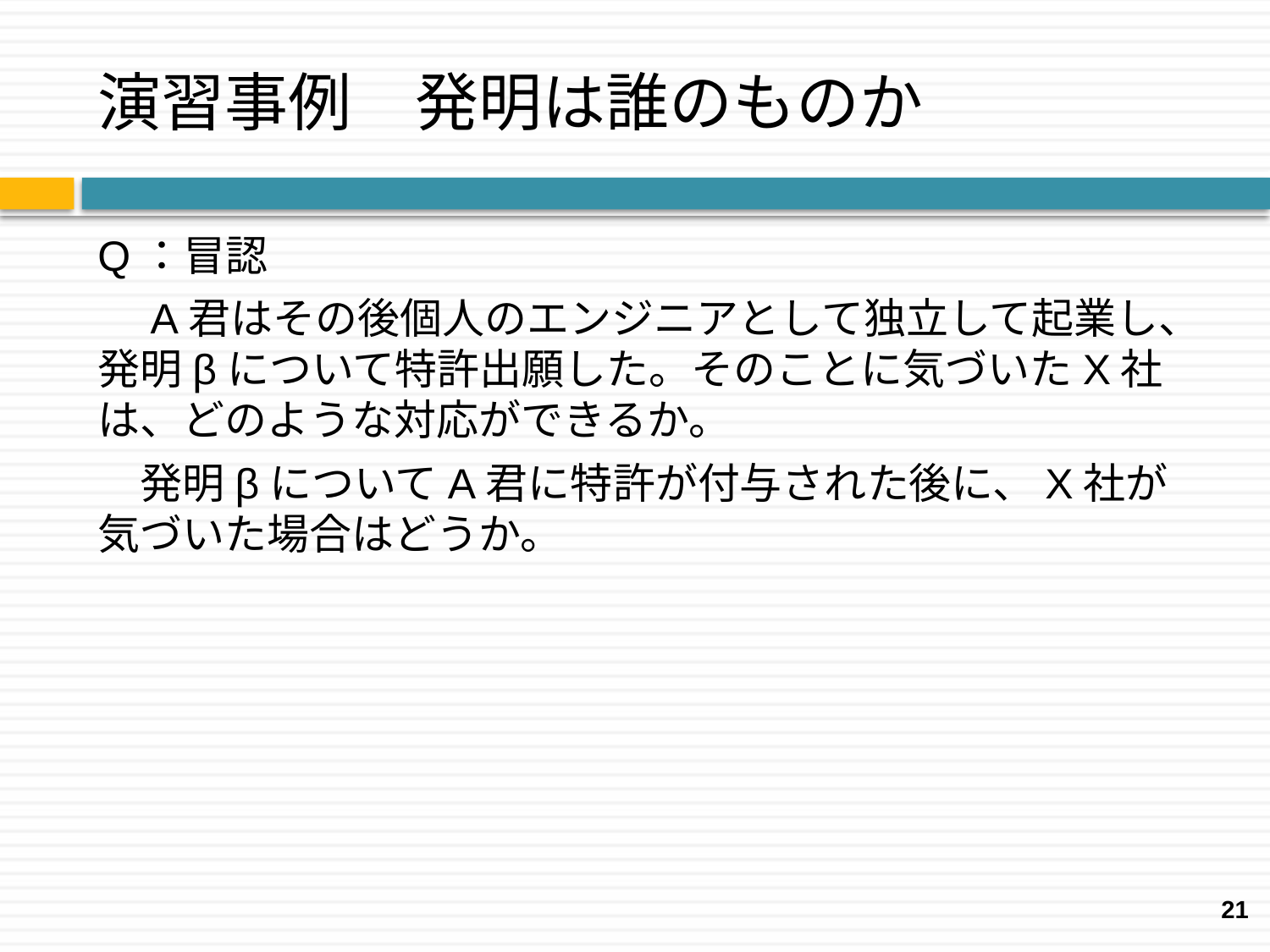

# 演習事例　発明は誰のものか
Q：冒認
　A君はその後個人のエンジニアとして独立して起業し、発明βについて特許出願した。そのことに気づいたX社は、どのような対応ができるか。
　発明βについてA君に特許が付与された後に、X社が気づいた場合はどうか。

21